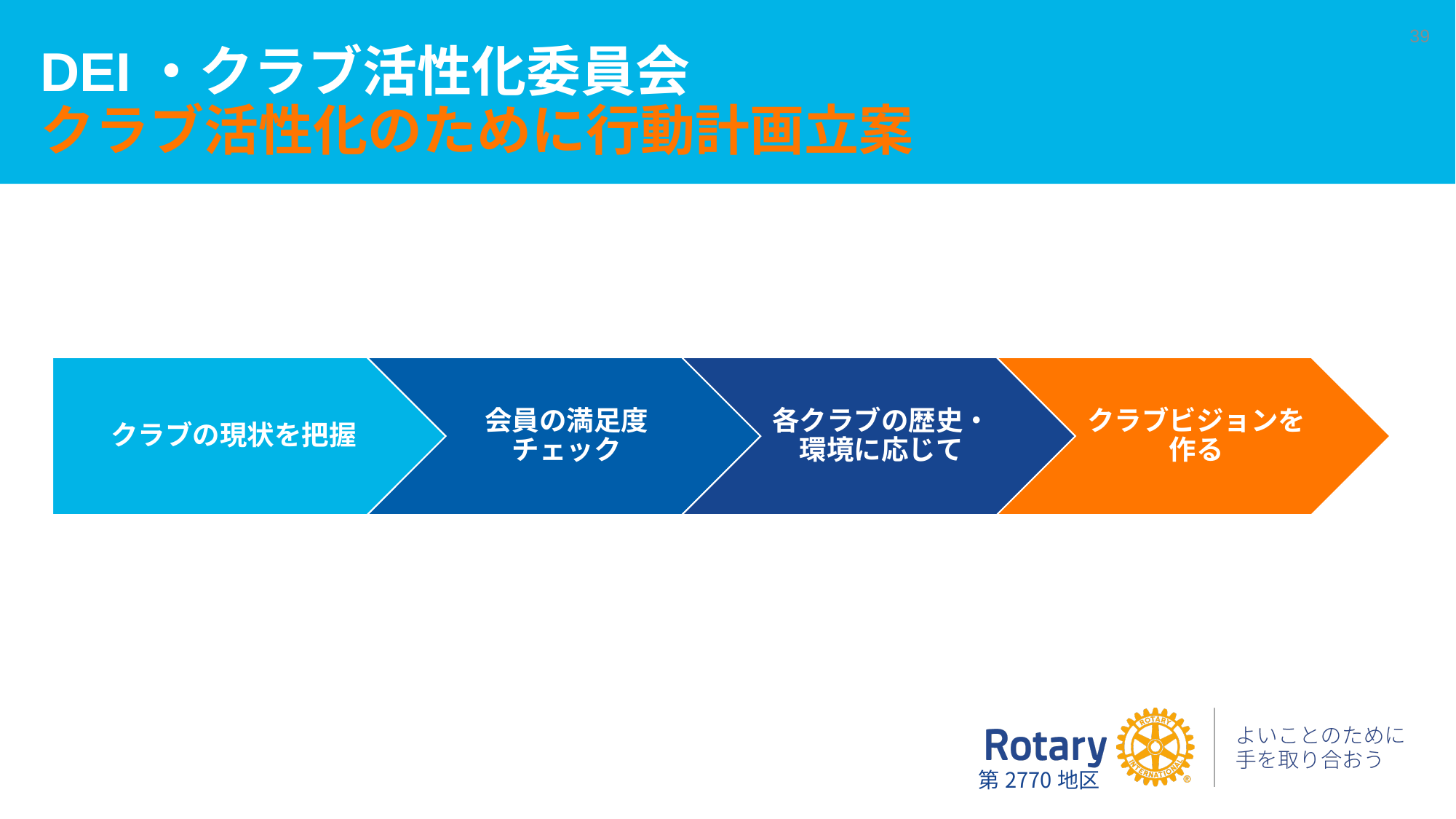

クラブの現状を把握
会員の満足度チェック
各クラブの歴史・環境に応じて
クラブビジョンを作る
39
# DEI・クラブ活性化委員会 クラブ活性化のために行動計画立案